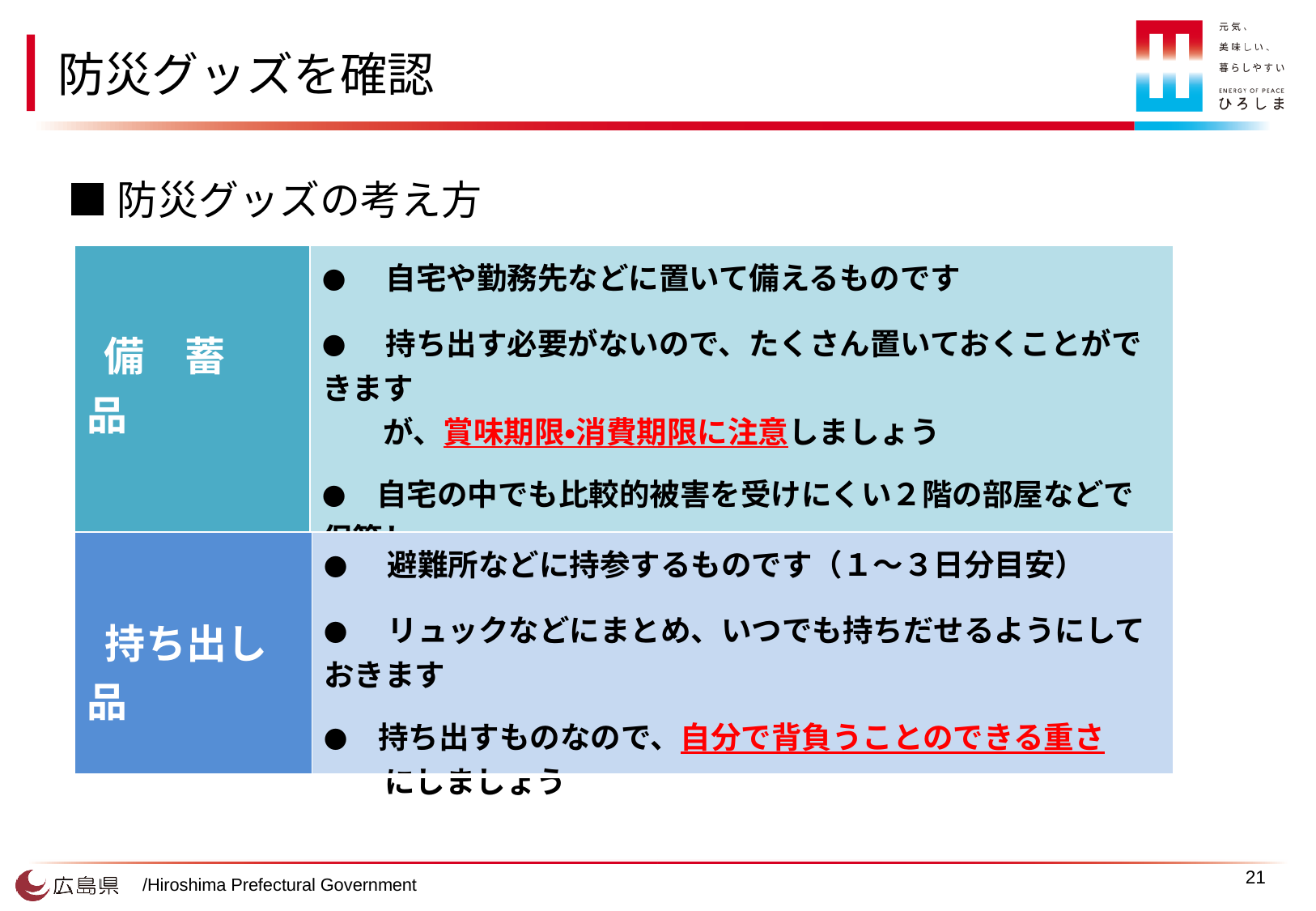

防災グッズを確認
■防災グッズの考え方
| 備　蓄　品 | ●　自宅や勤務先などに置いて備えるものです ●　持ち出す必要がないので、たくさん置いておくことができます 　　が、賞味期限・消費期限に注意しましょう ●　自宅の中でも比較的被害を受けにくい２階の部屋などで保管し 　　ましょう |
| --- | --- |
| 持ち出し品 | ●　避難所などに持参するものです（１～３日分目安） ●　リュックなどにまとめ、いつでも持ちだせるようにしておきます ●　持ち出すものなので、自分で背負うことのできる重さ 　　にしましょう |
| --- | --- |